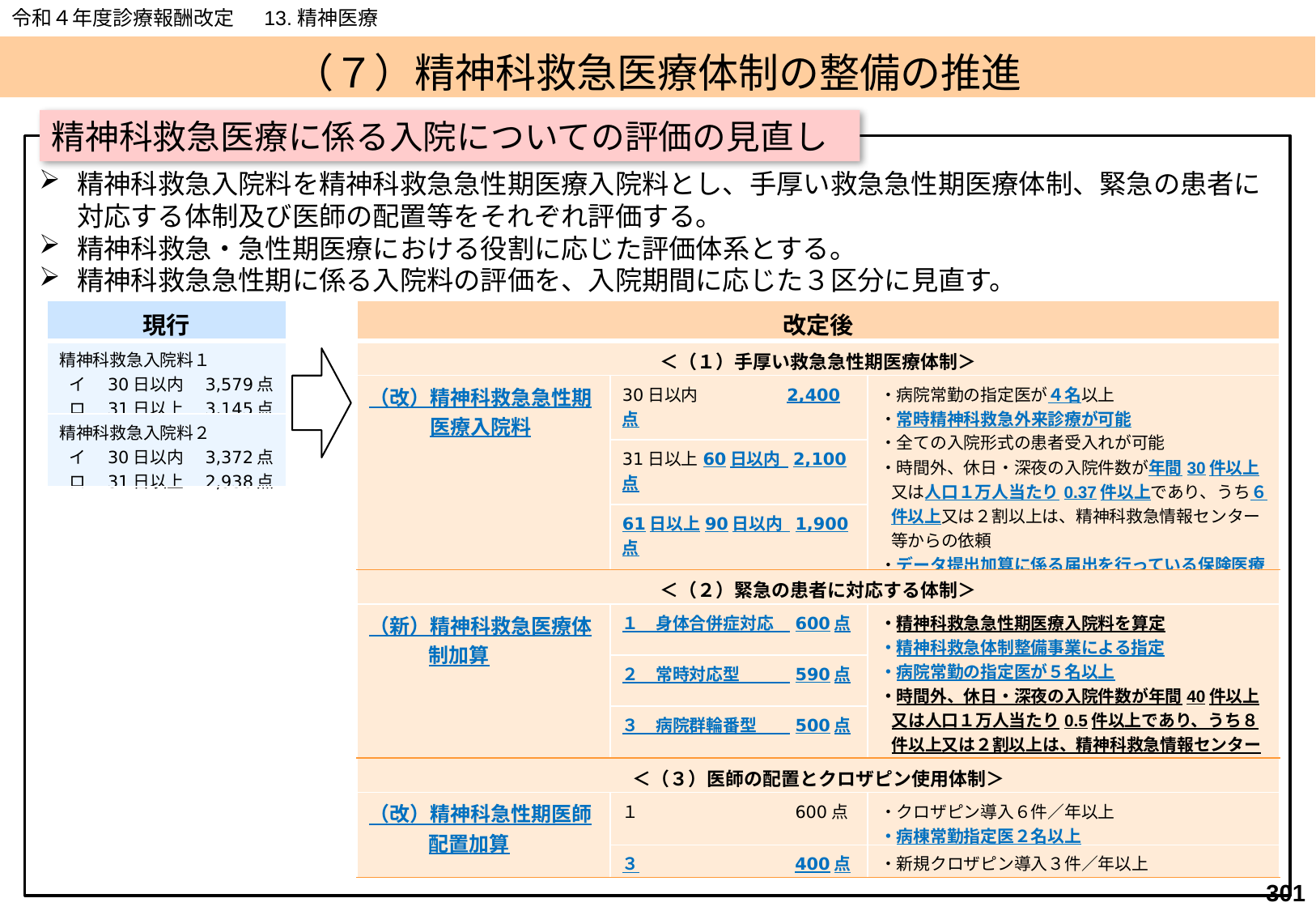

令和４年度診療報酬改定　 13.精神医療
# （７）精神科救急医療体制の整備の推進
精神科救急医療に係る入院についての評価の見直し

精神科救急入院料を精神科救急急性期医療入院料とし、手厚い救急急性期医療体制、緊急の患者に対応する体制及び医師の配置等をそれぞれ評価する。
精神科救急・急性期医療における役割に応じた評価体系とする。
精神科救急急性期に係る入院料の評価を、入院期間に応じた３区分に見直す。
| 現行 |
| --- |
| 精神科救急入院料１ イ　30日以内　3,579点 ロ　31日以上　3,145点 |
| 精神科救急入院料２ イ　30日以内　3,372点 ロ　31日以上　2,938点 |
| 改定後 |  |  |
| --- | --- | --- |
| ＜（１）手厚い救急急性期医療体制＞ |  |  |
| （改）精神科救急急性期 　　　医療入院料 | 30日以内　　　　　2,400点 | ・病院常勤の指定医が４名以上 ・常時精神科救急外来診療が可能 ・全ての入院形式の患者受入れが可能 ・時間外、休日・深夜の入院件数が年間30件以上又は人口１万人当たり0.37件以上であり、うち６件以上又は２割以上は、精神科救急情報センター等からの依頼 ・データ提出加算に係る届出を行っている保険医療機関 |
|  | 31日以上60日以内 2,100点 |  |
|  | 61日以上90日以内 1,900点 |  |
| ＜（２）緊急の患者に対応する体制＞ |  |  |
| （新）精神科救急医療体制加算 | １　身体合併症対応　600点 | ・精神科救急急性期医療入院料を算定 ・精神科救急体制整備事業による指定 ・病院常勤の指定医が５名以上 ・時間外、休日・深夜の入院件数が年間40件以上又は人口１万人当たり0.5件以上であり、うち８件以上又は２割以上は、精神科救急情報センター等からの依頼 |
|  | ２　常時対応型　　　590点 |  |
|  | ３　病院群輪番型　　500点 |  |
| ＜（３）医師の配置とクロザピン使用体制＞ |  |  |
| （改）精神科急性期医師配置加算 | １　　　　　　　　　600点 | ・クロザピン導入６件／年以上 ・病棟常勤指定医２名以上 |
|  | ３　　　　　　　　　400点 | ・新規クロザピン導入３件／年以上 |